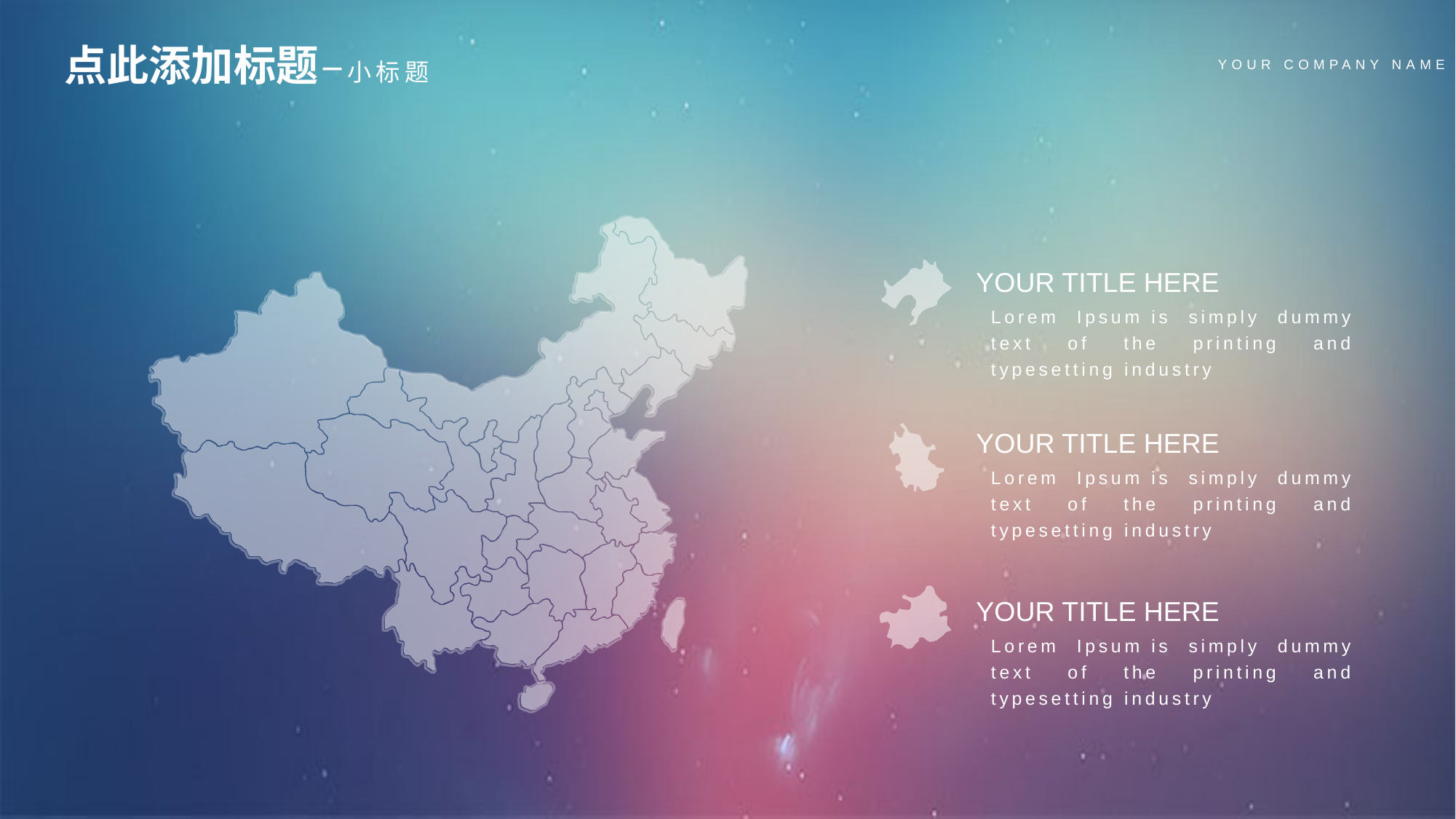

点此添加标题 – 小标题
YOUR COMPANY NAME

YOUR TITLE HERE

Lorem Ipsum is simply dummy text of the printing and typesetting industry

YOUR TITLE HERE

Lorem Ipsum is simply dummy text of the printing and typesetting industry

YOUR TITLE HERE

Lorem Ipsum is simply dummy text of the printing and typesetting industry